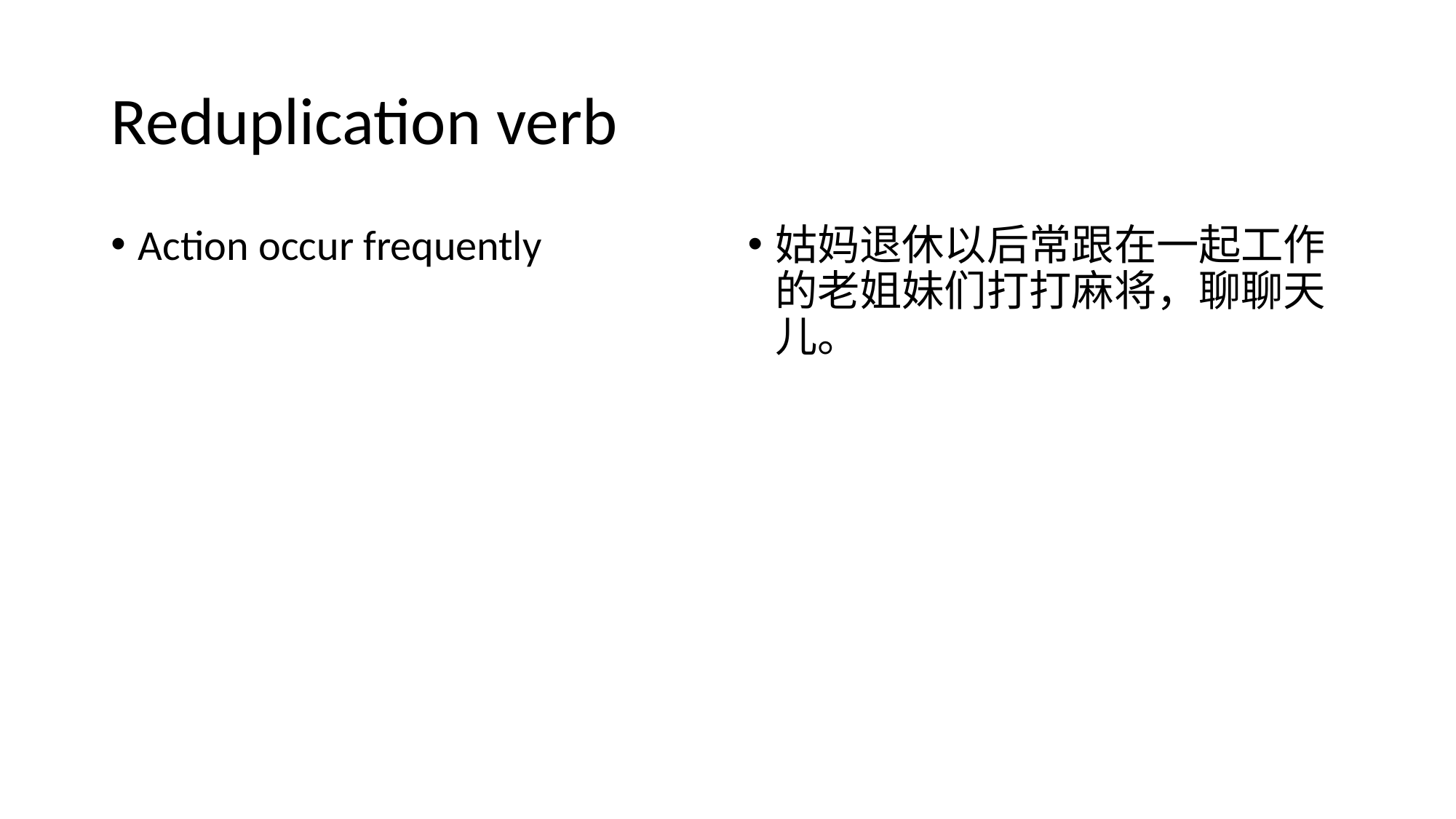

# Reduplication verb
Action occur frequently
姑妈退休以后常跟在一起工作的老姐妹们打打麻将，聊聊天儿。